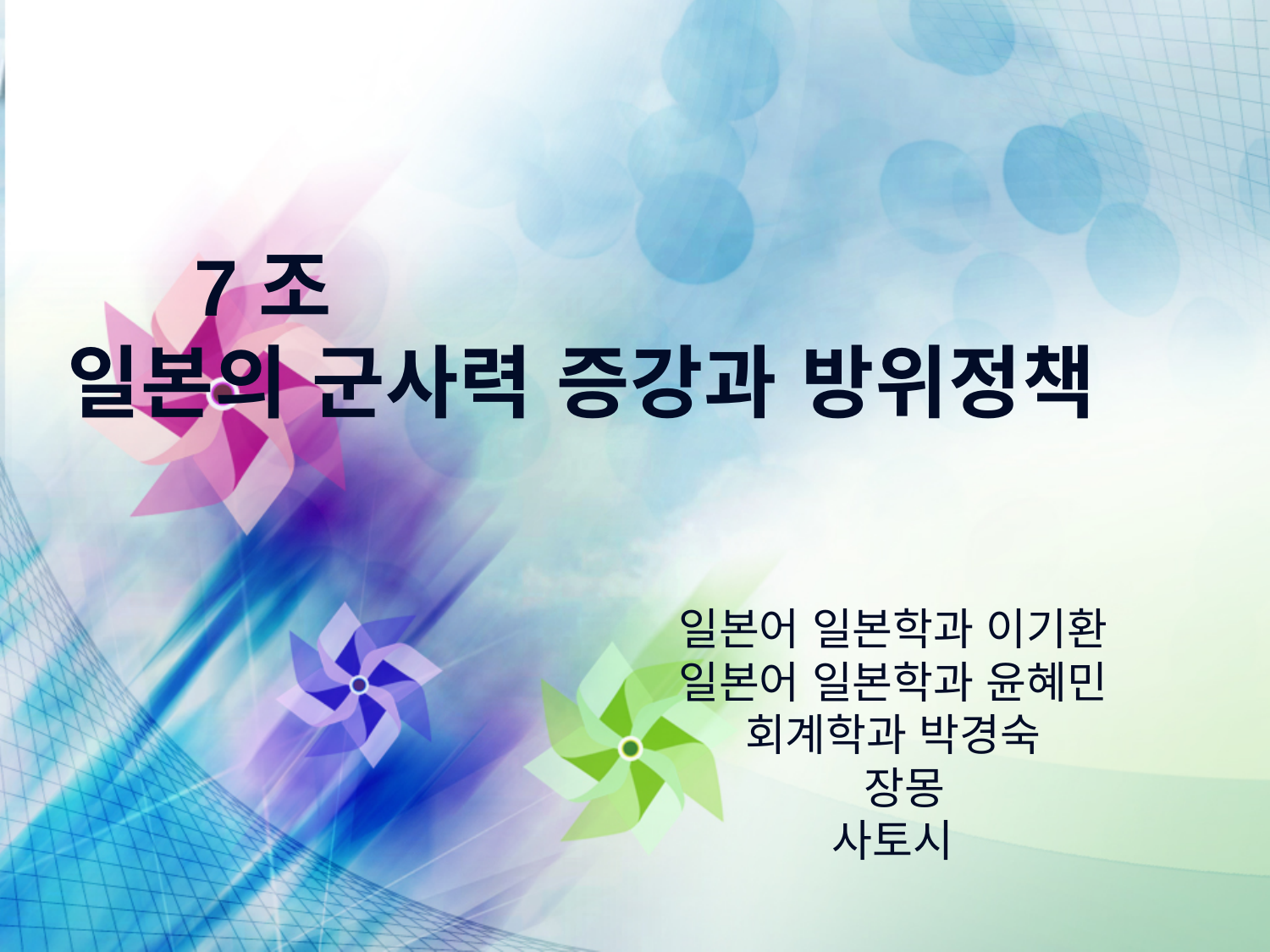

# 7조 일본의 군사력 증강과 방위정책
일본어 일본학과 이기환
일본어 일본학과 윤혜민
회계학과 박경숙
 장몽
사토시